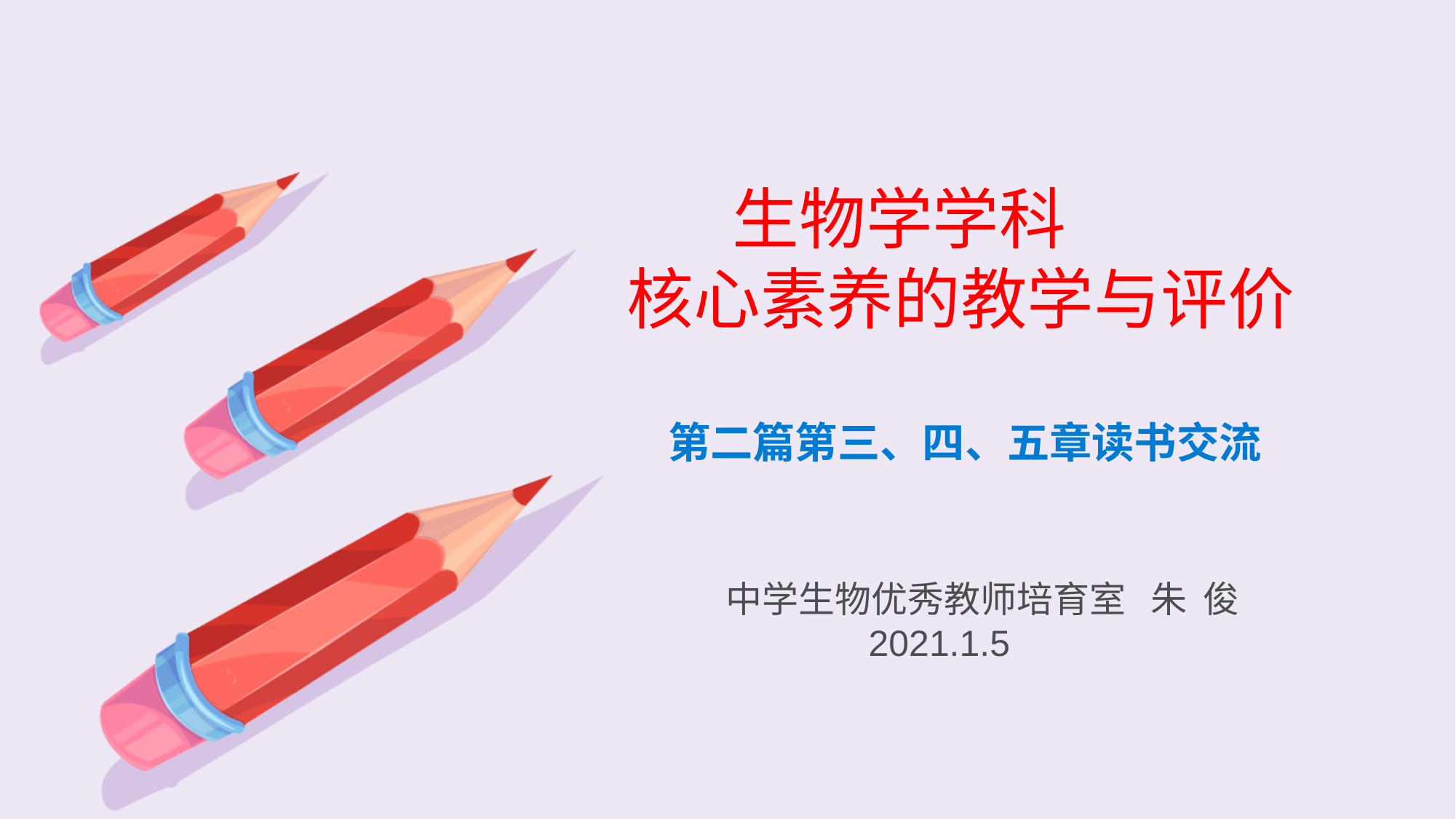

生物学学科
核心素养的教学与评价
第二篇第三、四、五章读书交流
中学生物优秀教师培育室   朱  俊
              2021.1.5